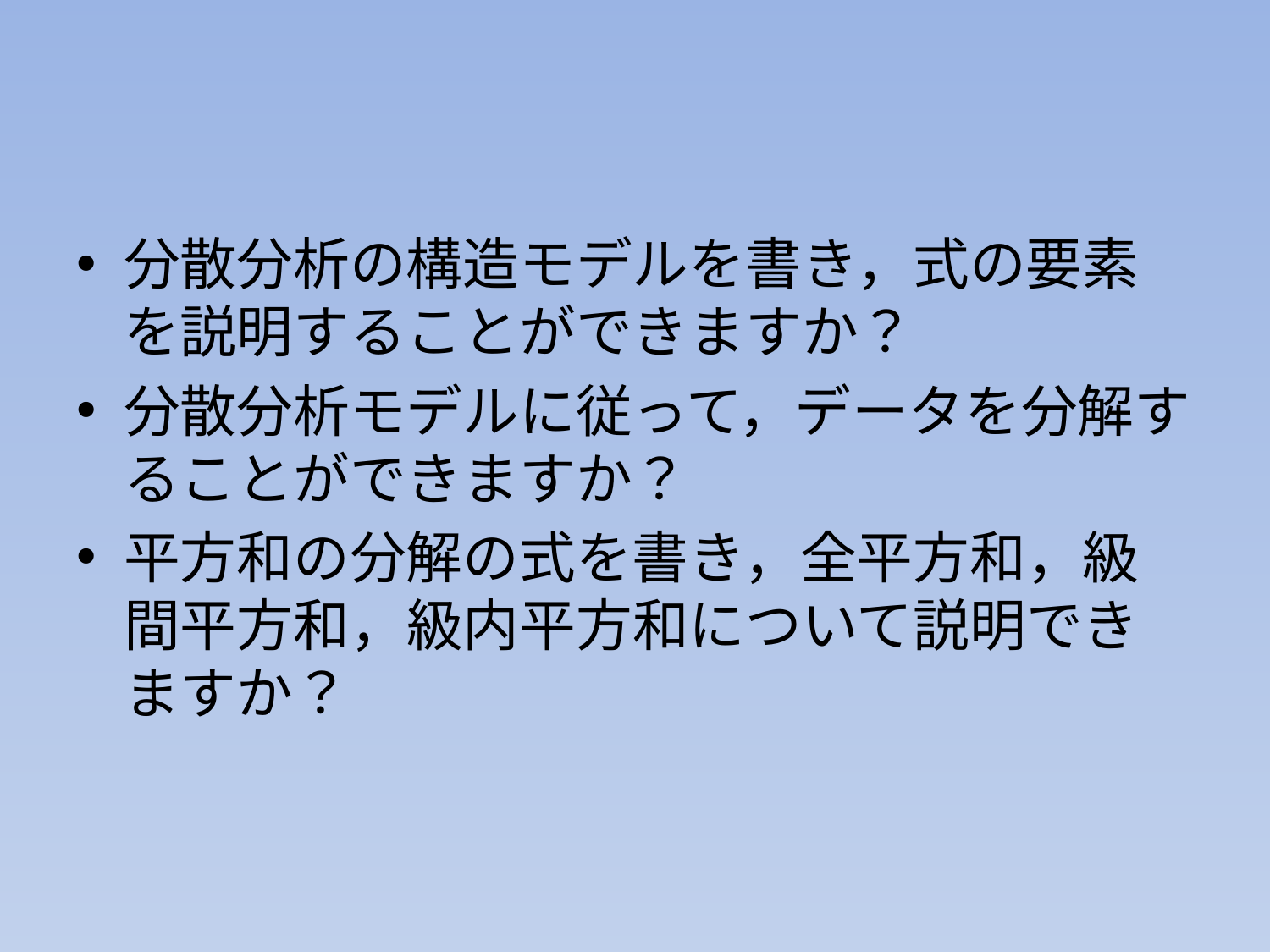

#
分散分析の構造モデルを書き，式の要素を説明することができますか？
分散分析モデルに従って，データを分解することができますか？
平方和の分解の式を書き，全平方和，級間平方和，級内平方和について説明できますか？